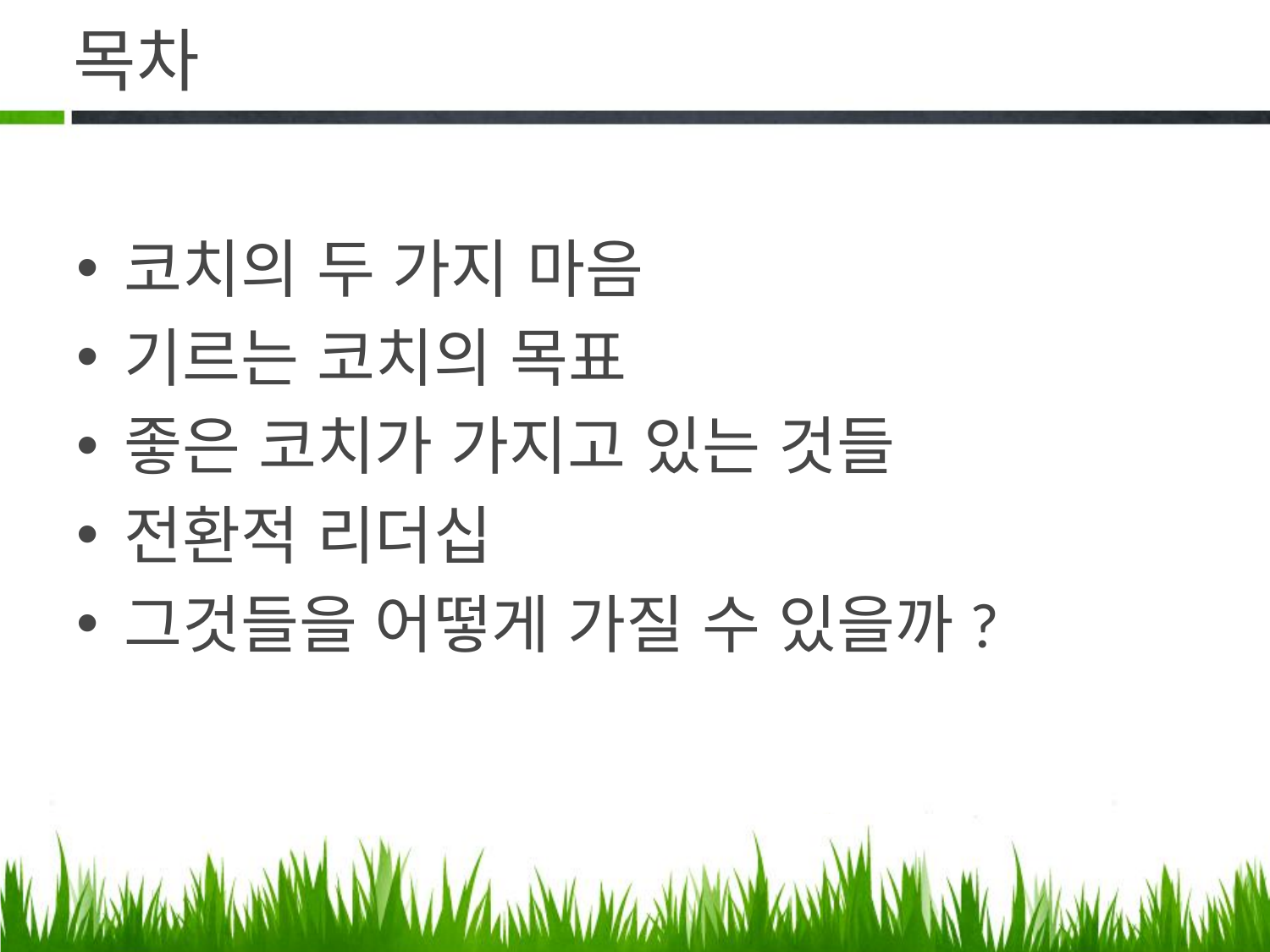

# 목차
코치의 두 가지 마음
기르는 코치의 목표
좋은 코치가 가지고 있는 것들
전환적 리더십
그것들을 어떻게 가질 수 있을까?